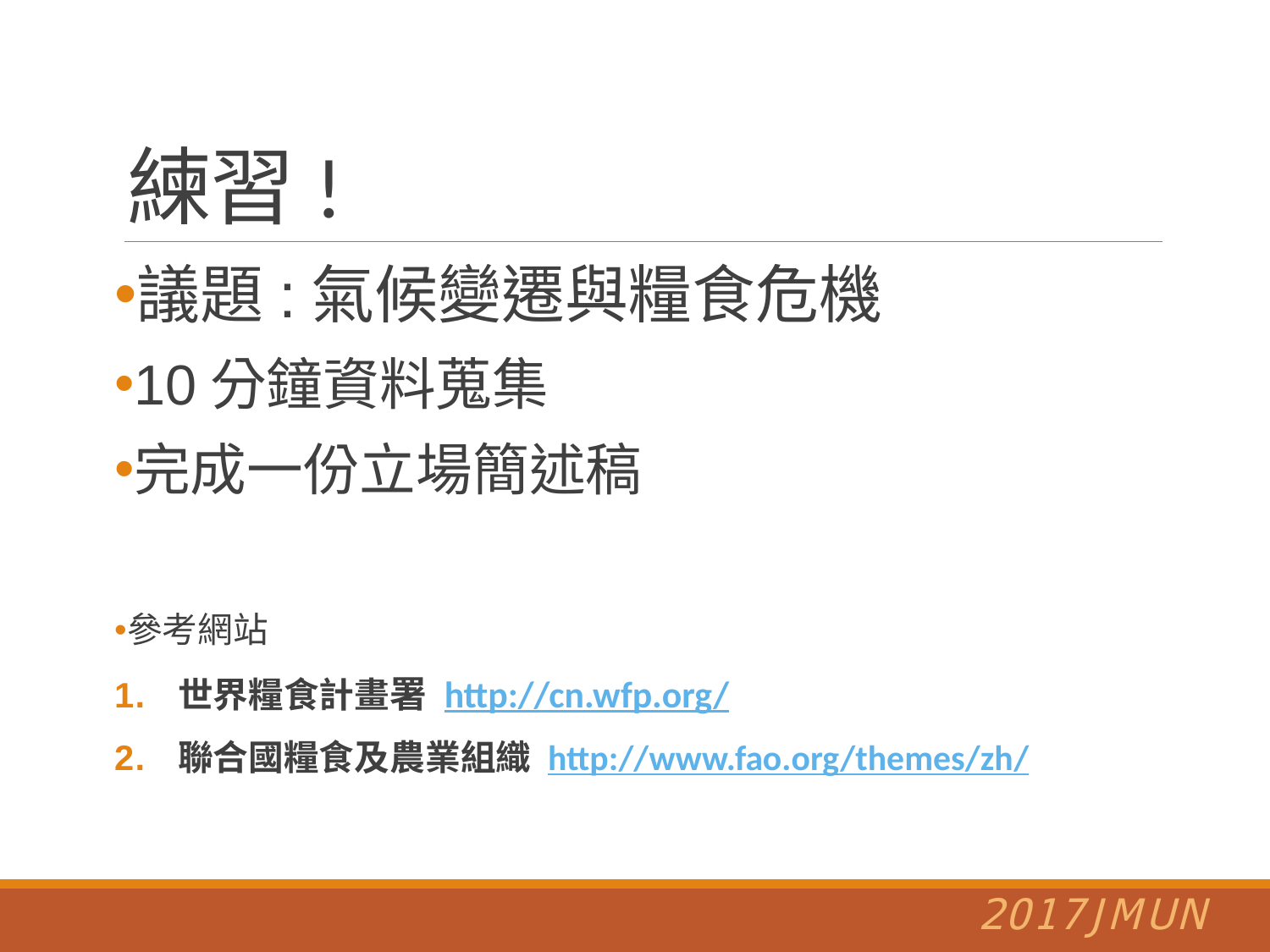

# 練習!
議題:氣候變遷與糧食危機
10分鐘資料蒐集
完成一份立場簡述稿

參考網站
世界糧食計畫署 http://cn.wfp.org/
聯合國糧食及農業組織 http://www.fao.org/themes/zh/

2017JMUN